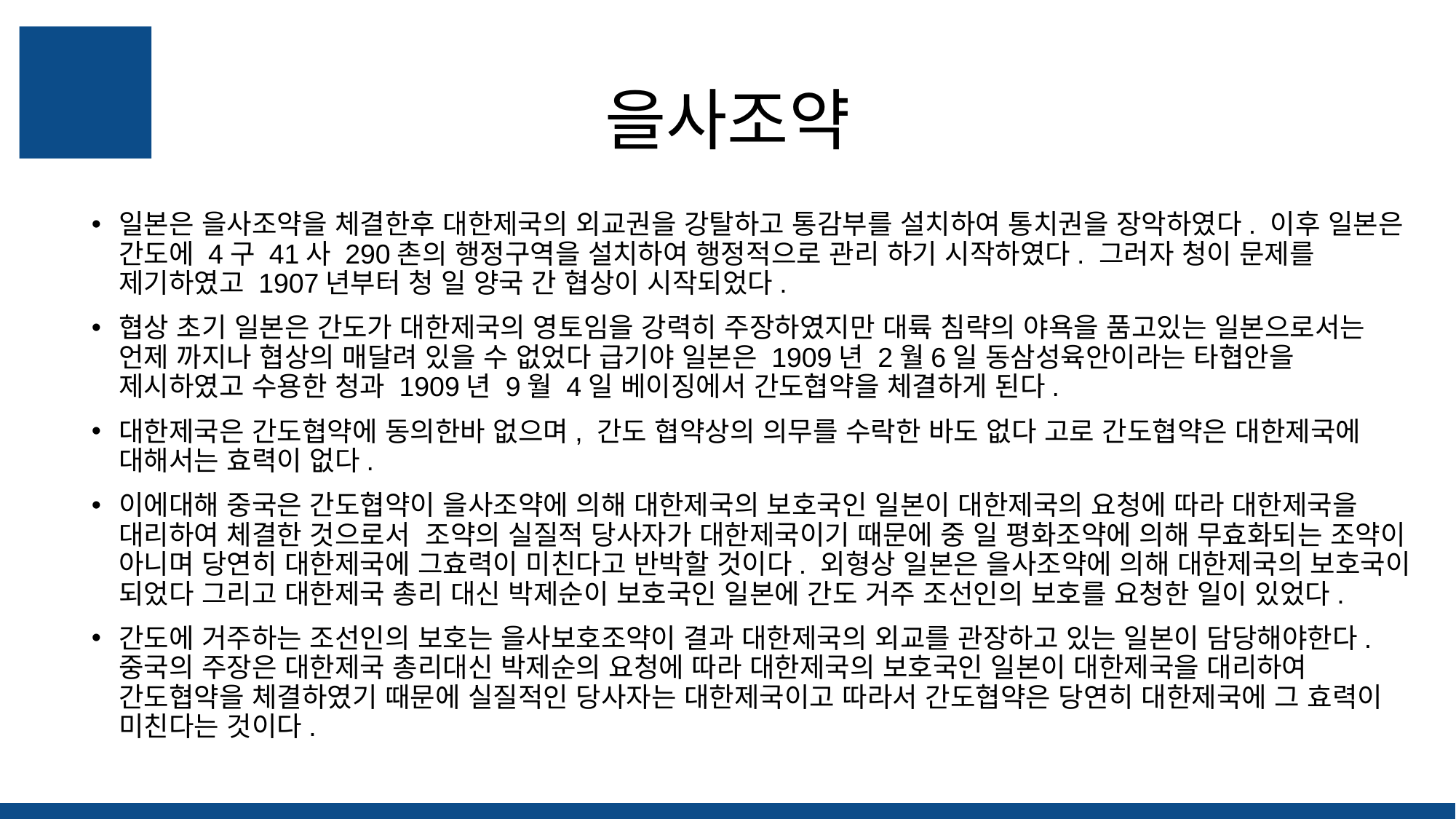

# 을사조약

일본은 을사조약을 체결한후 대한제국의 외교권을 강탈하고 통감부를 설치하여 통치권을 장악하였다. 이후 일본은 간도에 4구 41사 290촌의 행정구역을 설치하여 행정적으로 관리 하기 시작하였다. 그러자 청이 문제를 제기하였고 1907년부터 청 일 양국 간 협상이 시작되었다.
협상 초기 일본은 간도가 대한제국의 영토임을 강력히 주장하였지만 대륙 침략의 야욕을 품고있는 일본으로서는 언제 까지나 협상의 매달려 있을 수 없었다 급기야 일본은 1909년 2월6일 동삼성육안이라는 타협안을 제시하였고 수용한 청과 1909년 9월 4일 베이징에서 간도협약을 체결하게 된다.
대한제국은 간도협약에 동의한바 없으며, 간도 협약상의 의무를 수락한 바도 없다 고로 간도협약은 대한제국에 대해서는 효력이 없다.
이에대해 중국은 간도협약이 을사조약에 의해 대한제국의 보호국인 일본이 대한제국의 요청에 따라 대한제국을 대리하여 체결한 것으로서  조약의 실질적 당사자가 대한제국이기 때문에 중 일 평화조약에 의해 무효화되는 조약이 아니며 당연히 대한제국에 그효력이 미친다고 반박할 것이다. 외형상 일본은 을사조약에 의해 대한제국의 보호국이 되었다 그리고 대한제국 총리 대신 박제순이 보호국인 일본에 간도 거주 조선인의 보호를 요청한 일이 있었다.
간도에 거주하는 조선인의 보호는 을사보호조약이 결과 대한제국의 외교를 관장하고 있는 일본이 담당해야한다. 중국의 주장은 대한제국 총리대신 박제순의 요청에 따라 대한제국의 보호국인 일본이 대한제국을 대리하여 간도협약을 체결하였기 때문에 실질적인 당사자는 대한제국이고 따라서 간도협약은 당연히 대한제국에 그 효력이 미친다는 것이다.